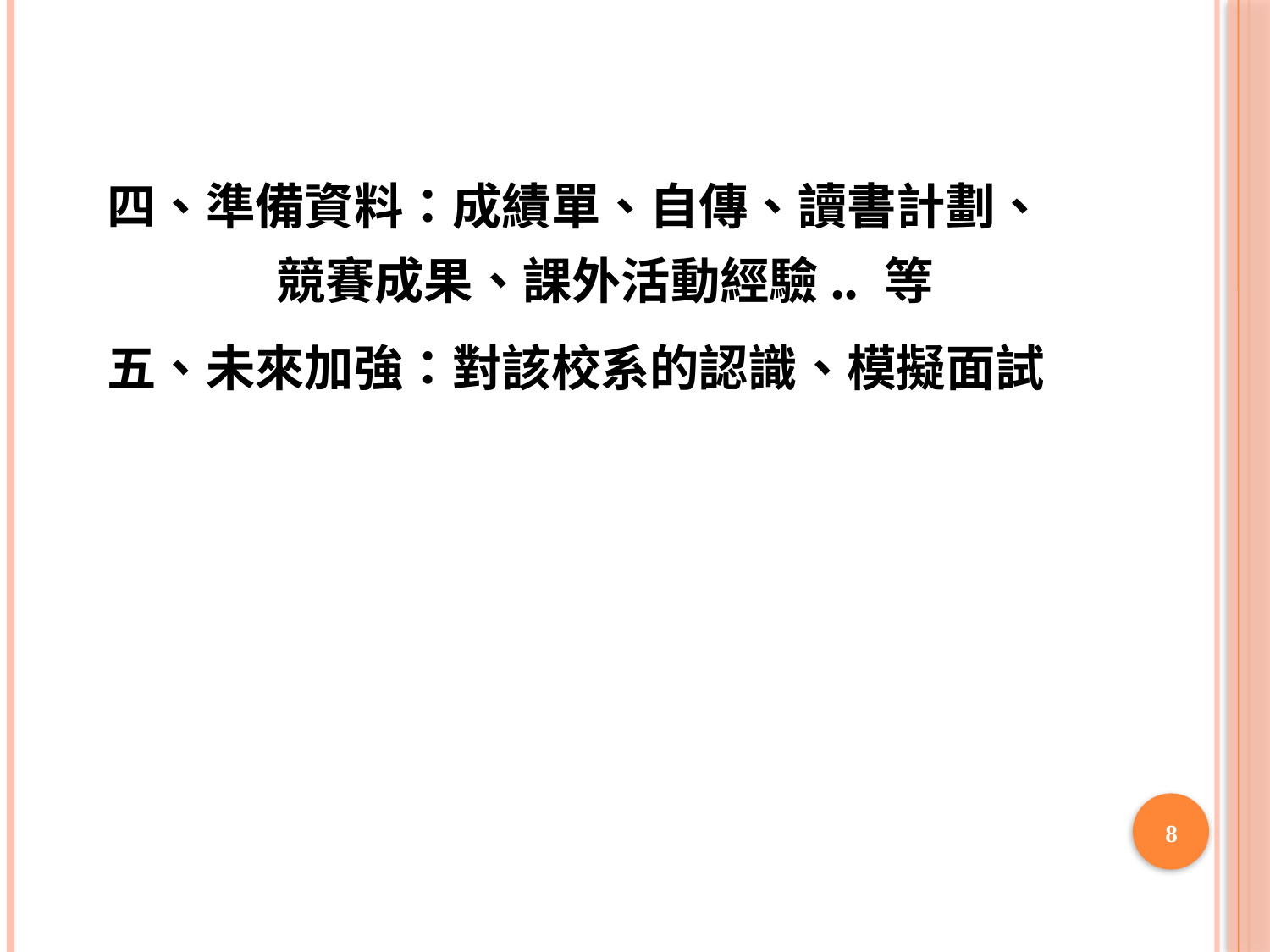

四、準備資料：成績單、自傳、讀書計劃、
              競賽成果、課外活動經驗.. 等
五、未來加強：對該校系的認識、模擬面試
8